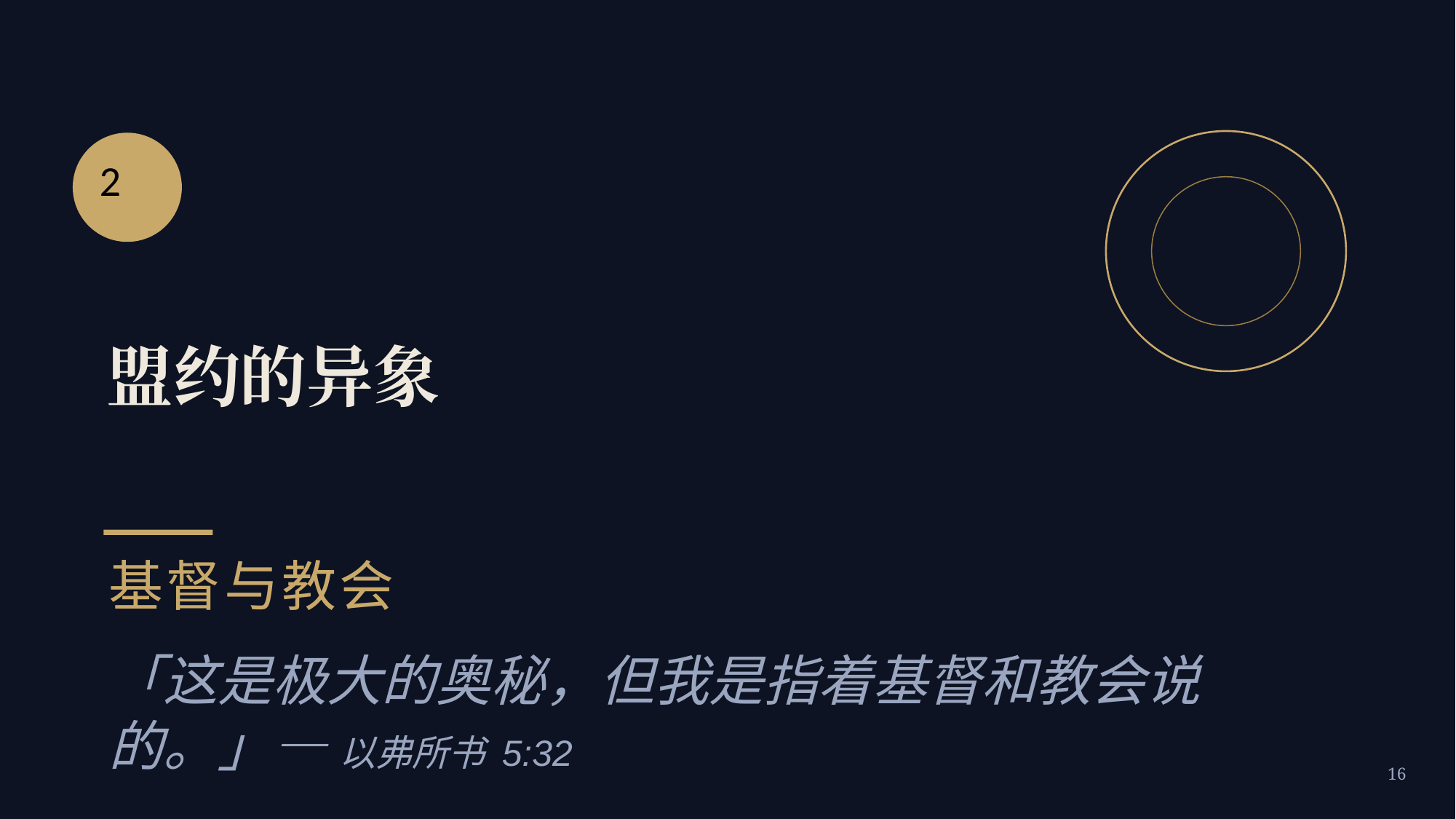

2

2
盟约的异象

基督与教会
「这是极大的奥秘，但我是指着基督和教会说的。」— 以弗所书 5:32
16